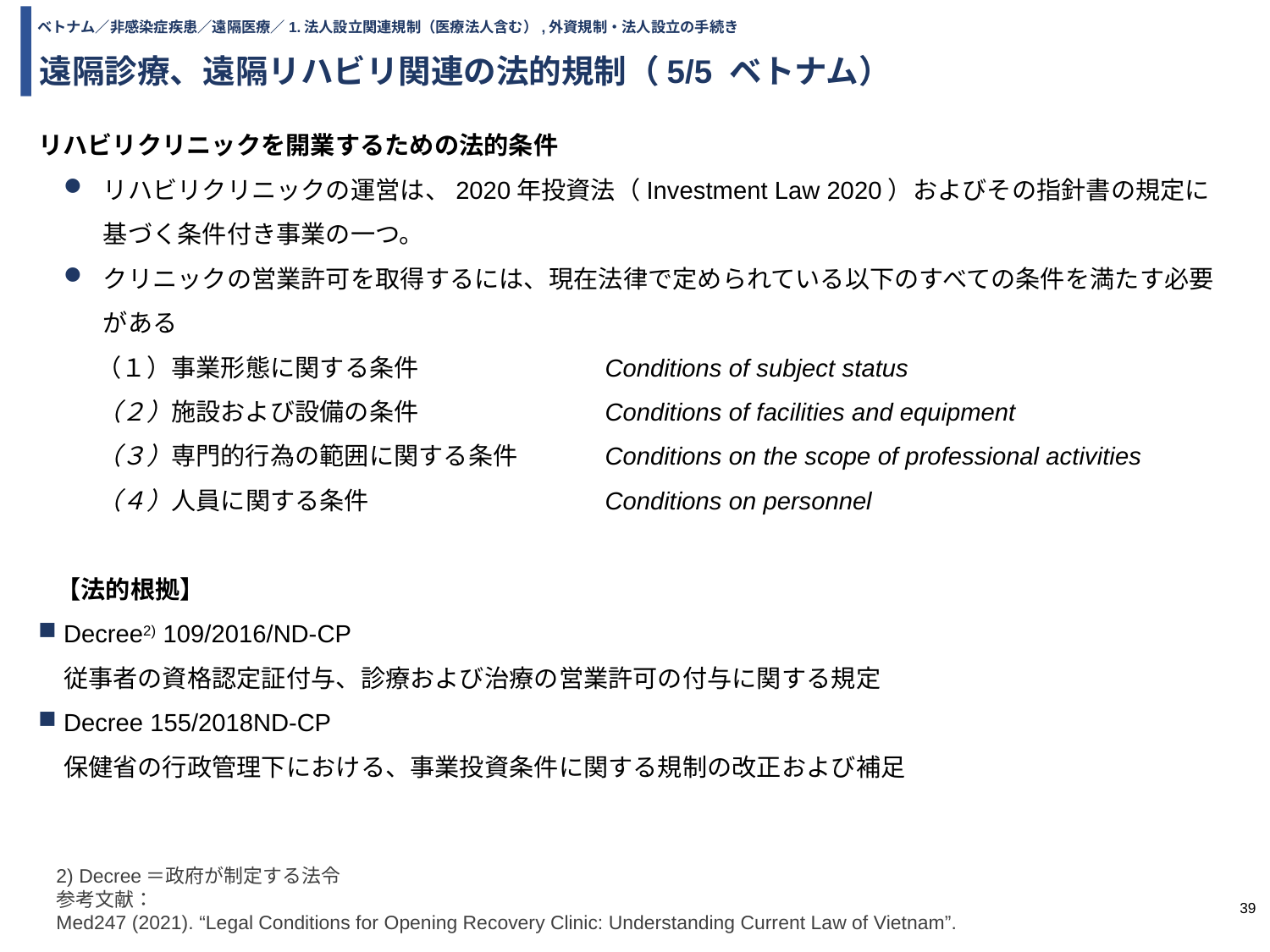

ベトナム／非感染症疾患／遠隔医療／1.法人設立関連規制（医療法人含む）,外資規制・法人設立の手続き
# 遠隔診療、遠隔リハビリ関連の法的規制（5/5 ベトナム）
リハビリクリニックを開業するための法的条件
リハビリクリニックの運営は、2020年投資法（Investment Law 2020）およびその指針書の規定に基づく条件付き事業の一つ。
クリニックの営業許可を取得するには、現在法律で定められている以下のすべての条件を満たす必要がある
（１）事業形態に関する条件		Conditions of subject status
（２）施設および設備の条件		Conditions of facilities and equipment
（３）専門的行為の範囲に関する条件	Conditions on the scope of professional activities
（４）人員に関する条件		Conditions on personnel

【法的根拠】
Decree2) 109/2016/ND-CP
従事者の資格認定証付与、診療および治療の営業許可の付与に関する規定
Decree 155/2018ND-CP
保健省の行政管理下における、事業投資条件に関する規制の改正および補足
2) Decree＝政府が制定する法令
参考文献：
Med247 (2021). “Legal Conditions for Opening Recovery Clinic: Understanding Current Law of Vietnam”.
39